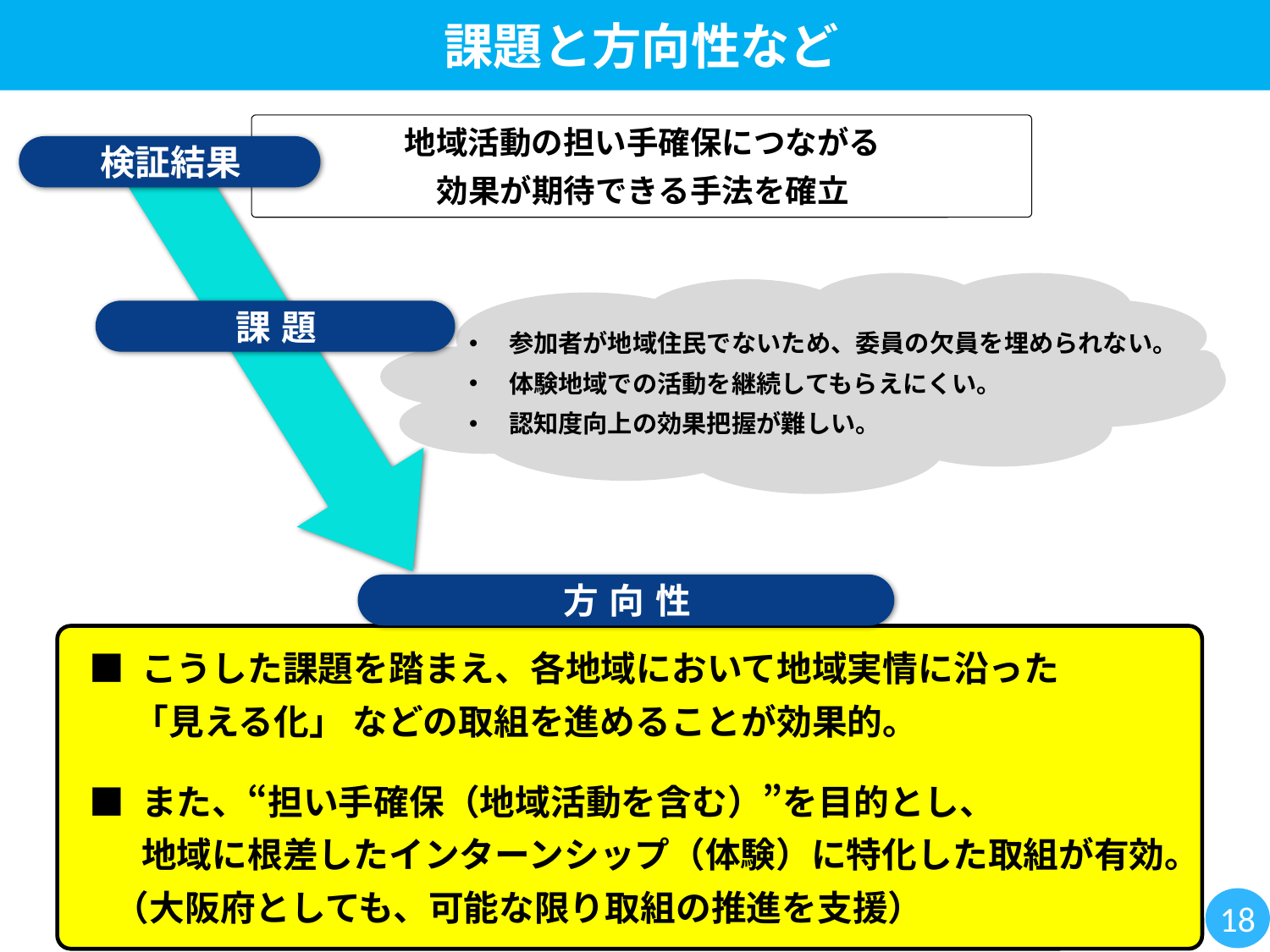

課題と方向性など
地域活動の担い手確保につながる
効果が期待できる手法を確立

検証結果

課題
参加者が地域住民でないため、委員の欠員を埋められない。
体験地域での活動を継続してもらえにくい。
認知度向上の効果把握が難しい。
方向性
  ■ こうした課題を踏まえ、各地域において地域実情に沿った
 　 「見える化」 などの取組を進めることが効果的。

  ■ また、“担い手確保（地域活動を含む）”を目的とし、
   　地域に根差したインターンシップ（体験）に特化した取組が有効。
    （大阪府としても、可能な限り取組の推進を支援）
18